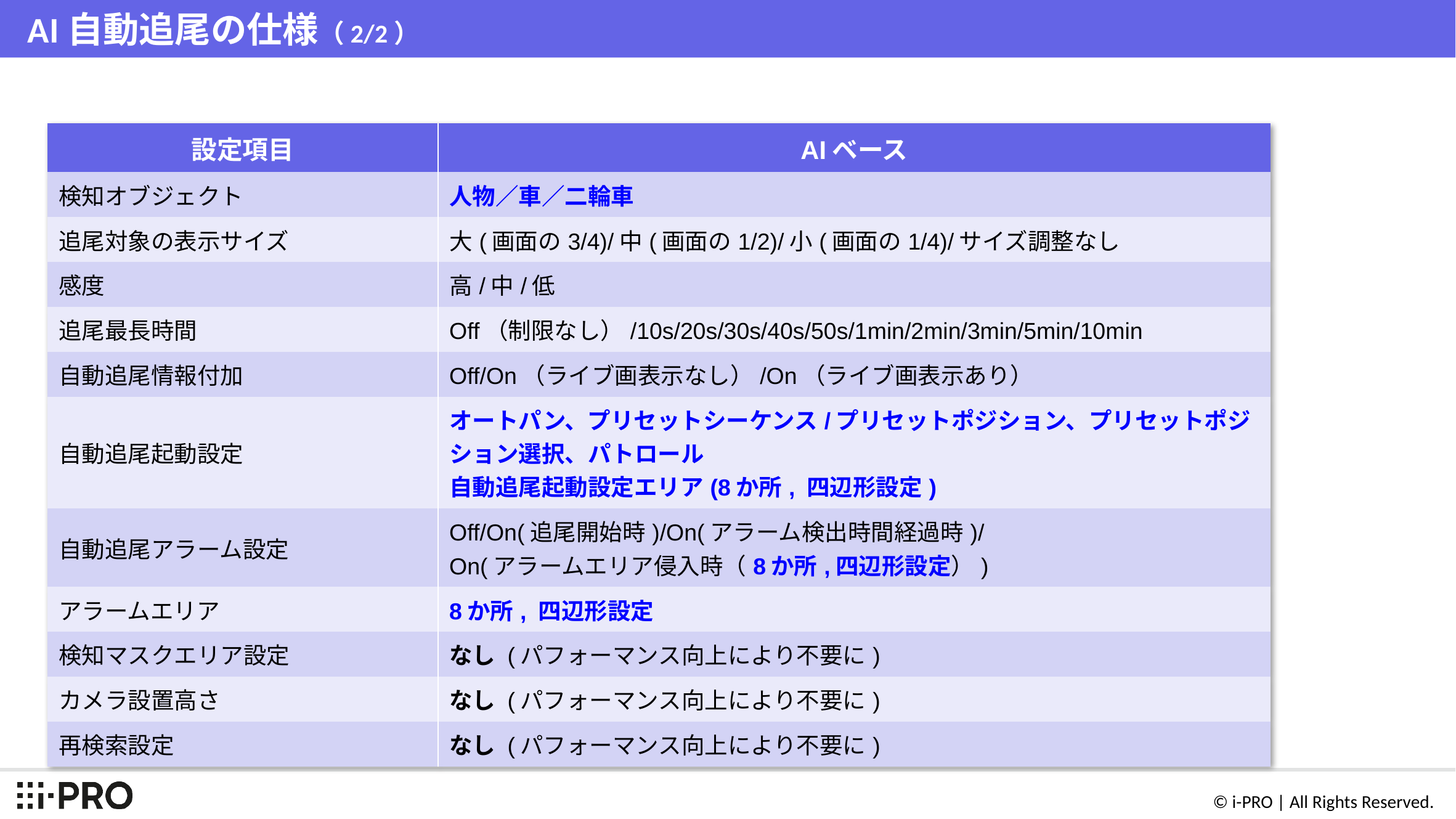

# AI自動追尾の仕様（2/2）
| 設定項目 | AIベース |
| --- | --- |
| 検知オブジェクト | 人物／車／二輪車 |
| 追尾対象の表示サイズ | 大(画面の3/4)/中(画面の1/2)/小(画面の1/4)/サイズ調整なし |
| 感度 | 高/中/低 |
| 追尾最長時間 | Off（制限なし）/10s/20s/30s/40s/50s/1min/2min/3min/5min/10min |
| 自動追尾情報付加 | Off/On（ライブ画表示なし）/On（ライブ画表示あり） |
| 自動追尾起動設定 | オートパン、プリセットシーケンス/プリセットポジション、プリセットポジション選択、パトロール 自動追尾起動設定エリア(8か所, 四辺形設定) |
| 自動追尾アラーム設定 | Off/On(追尾開始時)/On(アラーム検出時間経過時)/ On(アラームエリア侵入時（8か所,四辺形設定）) |
| アラームエリア | 8か所, 四辺形設定 |
| 検知マスクエリア設定 | なし (パフォーマンス向上により不要に) |
| カメラ設置高さ | なし (パフォーマンス向上により不要に) |
| 再検索設定 | なし (パフォーマンス向上により不要に) |